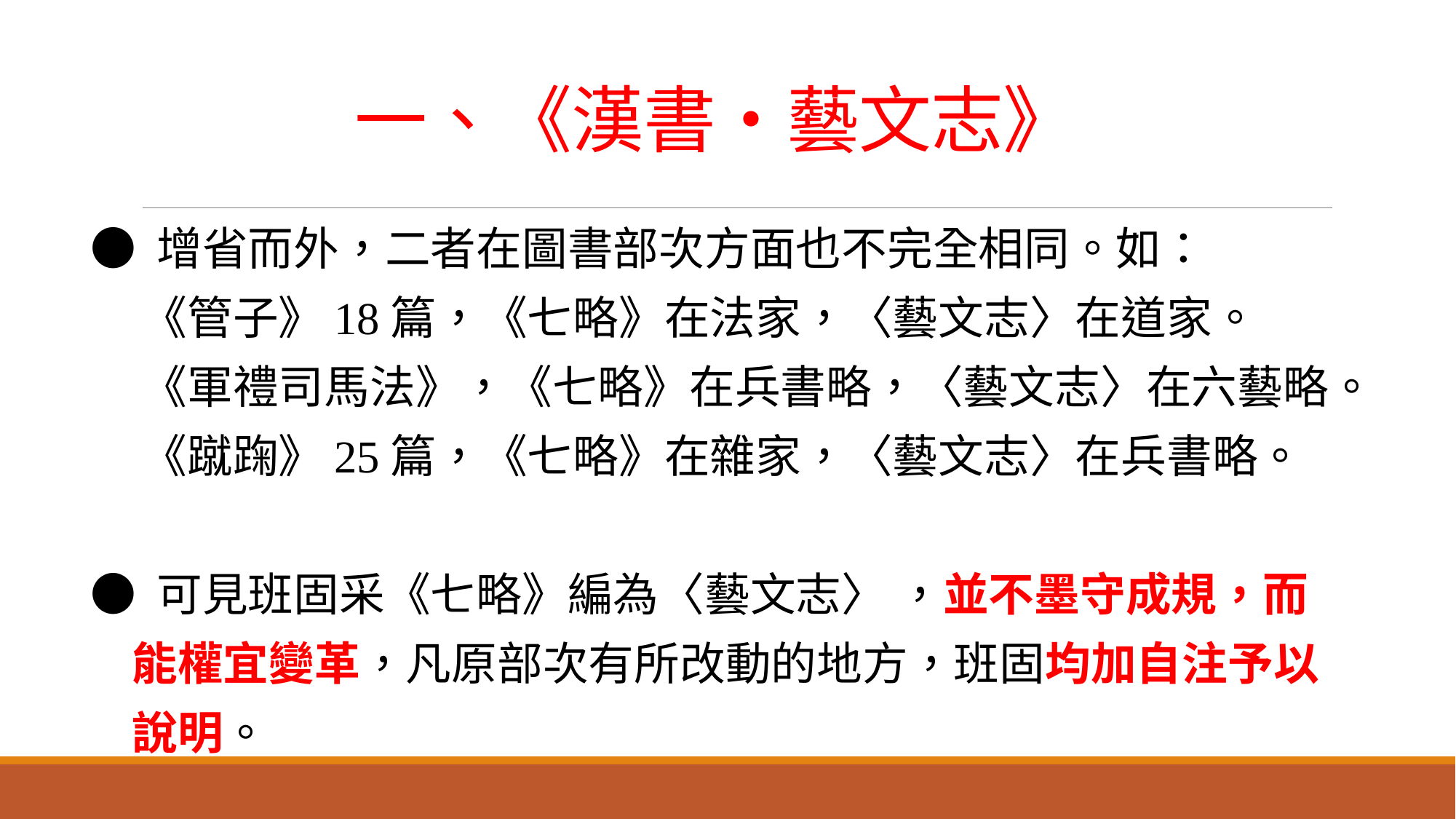

# 一、《漢書‧藝文志》
● 增省而外，二者在圖書部次方面也不完全相同。如：
    《管子》18篇，《七略》在法家，〈藝文志〉在道家。
    《軍禮司馬法》，《七略》在兵書略，〈藝文志〉在六藝略。
    《蹴踘》25篇，《七略》在雜家，〈藝文志〉在兵書略。

● 可見班固采《七略》編為〈藝文志〉 ，並不墨守成規，而
   能權宜變革，凡原部次有所改動的地方，班固均加自注予以
   說明。